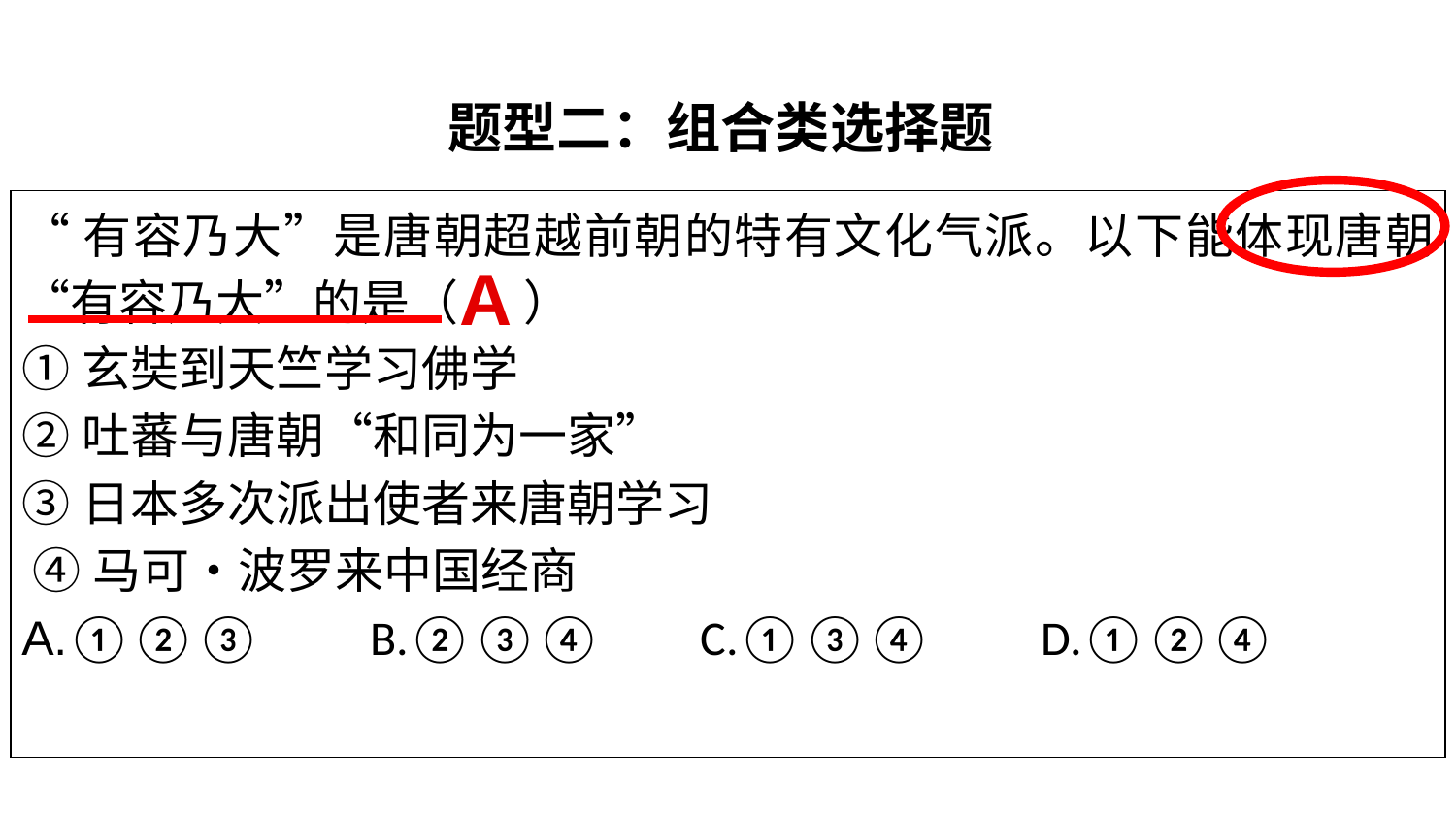

题型二：组合类选择题

“有容乃大”是唐朝超越前朝的特有文化气派。以下能体现唐朝“有容乃大”的是（      ）
①玄奘到天竺学习佛学
②吐蕃与唐朝“和同为一家”
③日本多次派出使者来唐朝学习
 ④马可•波罗来中国经商
A.①②③          B.②③④         C.①③④          D.①②④

A